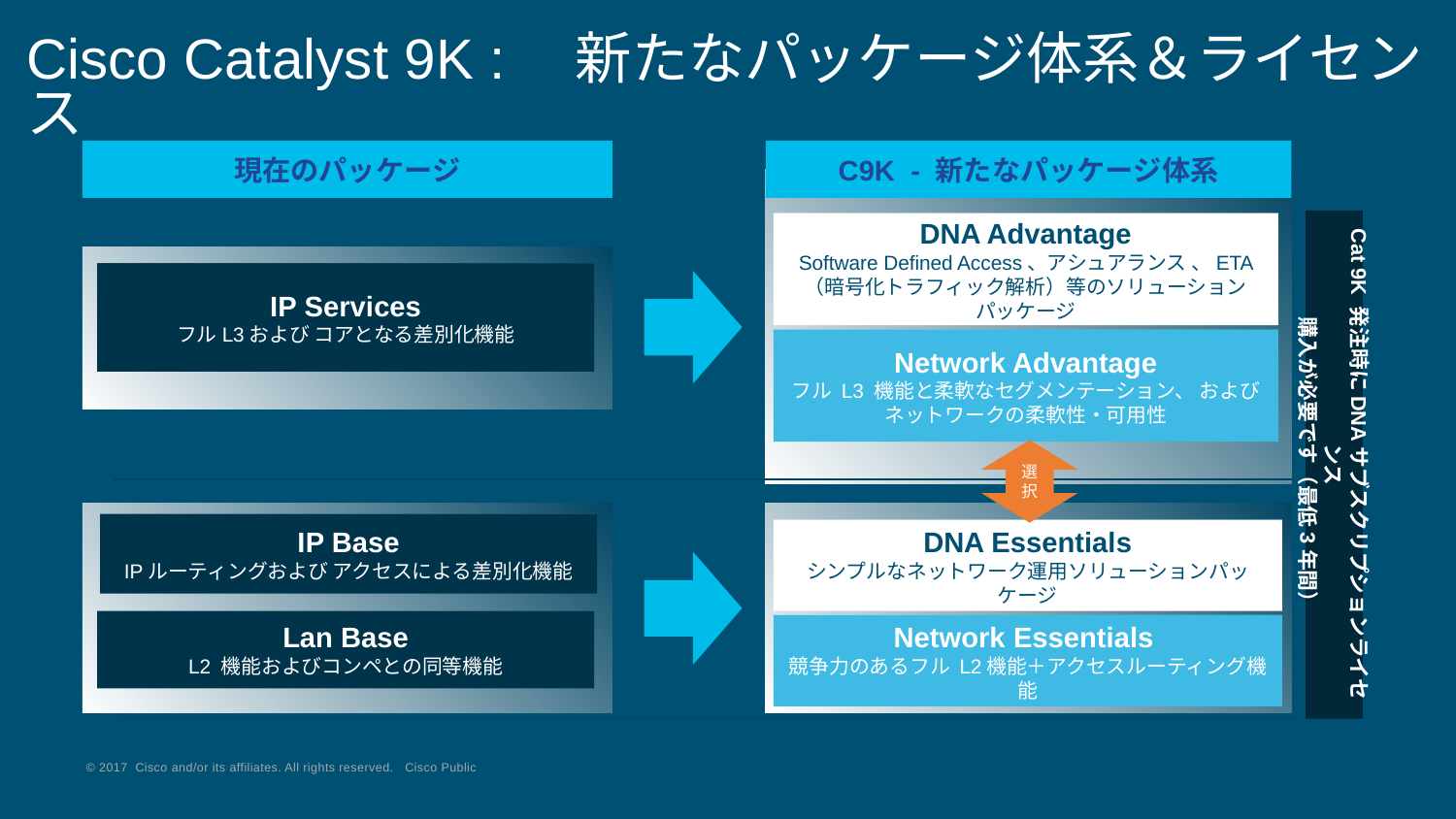

# Cisco Catalyst 9K :　新たなパッケージ体系＆ライセンス
現在のパッケージ
C9K  - 新たなパッケージ体系

DNA Advantage
Software Defined Access、アシュアランス 、ETA （暗号化トラフィック解析）等のソリューションパッケージ

IP Services
フルL3および コアとなる差別化機能

Network Advantage
フル L3 機能と柔軟なセグメンテーション、 および
ネットワークの柔軟性・可用性
Cat 9K 発注時にDNAサブスクリプションライセンス
購入が必要です（最低3年間）
選択

IP Base
IPルーティングおよび アクセスによる差別化機能
DNA Essentials
シンプルなネットワーク運用ソリューションパッケージ

Lan Base
L2 機能およびコンペとの同等機能

Network Essentials
競争力のあるフル L2機能＋アクセスルーティング機能